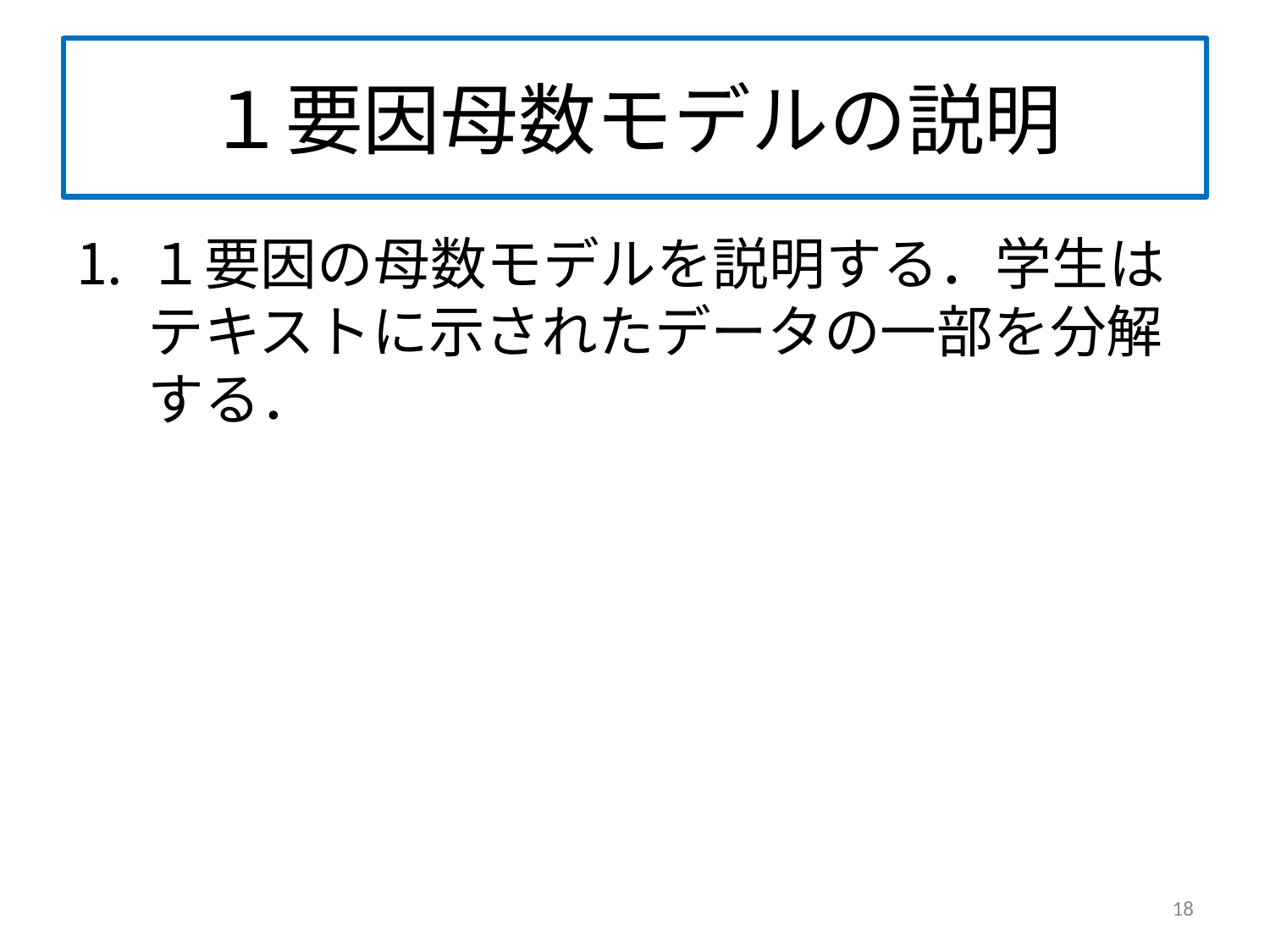

# １要因母数モデルの説明
１要因の母数モデルを説明する．学生はテキストに示されたデータの一部を分解する．
18